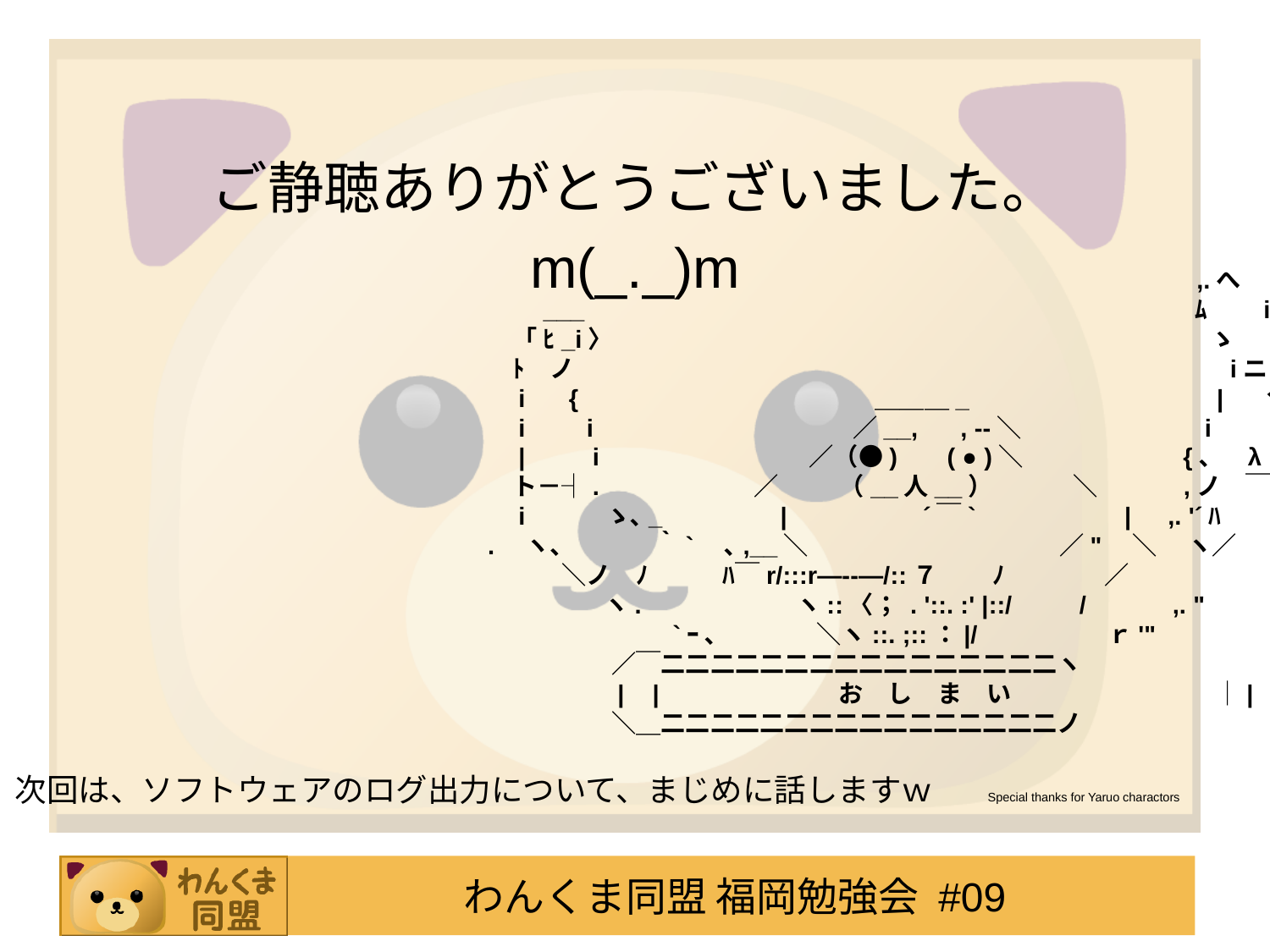

ご静聴ありがとうございました。
m(_._)m
　 　 　 　　　　　　　 　 　　　　　　　　　　　　　　　　 ,.へ
　　___ 　　　　　　　 　 　 　 　 　　　　　　　　　　　　ﾑ　　i
　「 ﾋ_i〉　　　 　 　　　　　　 　 　　　　　　　　　　　　 ゝ　〈
　ﾄ　ノ 　　　　　　　　　　　　　　　　　　　　　　　　　　iニ(()
　i 　{ 　 　　　　　　　 　　　＿＿＿_ 　 　　　　　　　　| 　ヽ
　i　　i　　　 　　　　　　　／__,　 , ‐-＼ 　 　 　 　 　　i 　　}
　|　　 i　　　　　　 　　／（●) 　 ( ● )＼　　　　　　 {､　 λ
　ト－┤.　　　　　　／ 　 　（__人__） 　　　＼　　　 ,ノ　￣ ,!
　i　　　ゝ､_ 　　　　|　　　　　´￣` 　 　　　　|　,. '´ﾊ　　　,!
.　ヽ、 　　　｀`　､,__＼ 　　 　 　　　　　 　 ／"　＼ 　ヽ／
　　　＼ノ　ﾉ　　　ﾊ￣r/:::r―--―/::７　　 ﾉ　　　　／
　 　　 　 ヽ.　　　　　　ヽ::〈； . '::. :' |::/　　 /　　　,. "
　　　　　　　 `ｰ ､　　　　＼ヽ::. ;::：|/　　　　　ｒ'"
　　　　　／￣二二二二二二二二二二二二二二二二ヽ
　　　　　|    |　　　　　　　お　し　ま　い　　 　　　　　　│|
　　　　　＼＿二二二二二二二二二二二二二二二二ノ

次回は、ソフトウェアのログ出力について、まじめに話しますｗ
Special thanks for Yaruo charactors